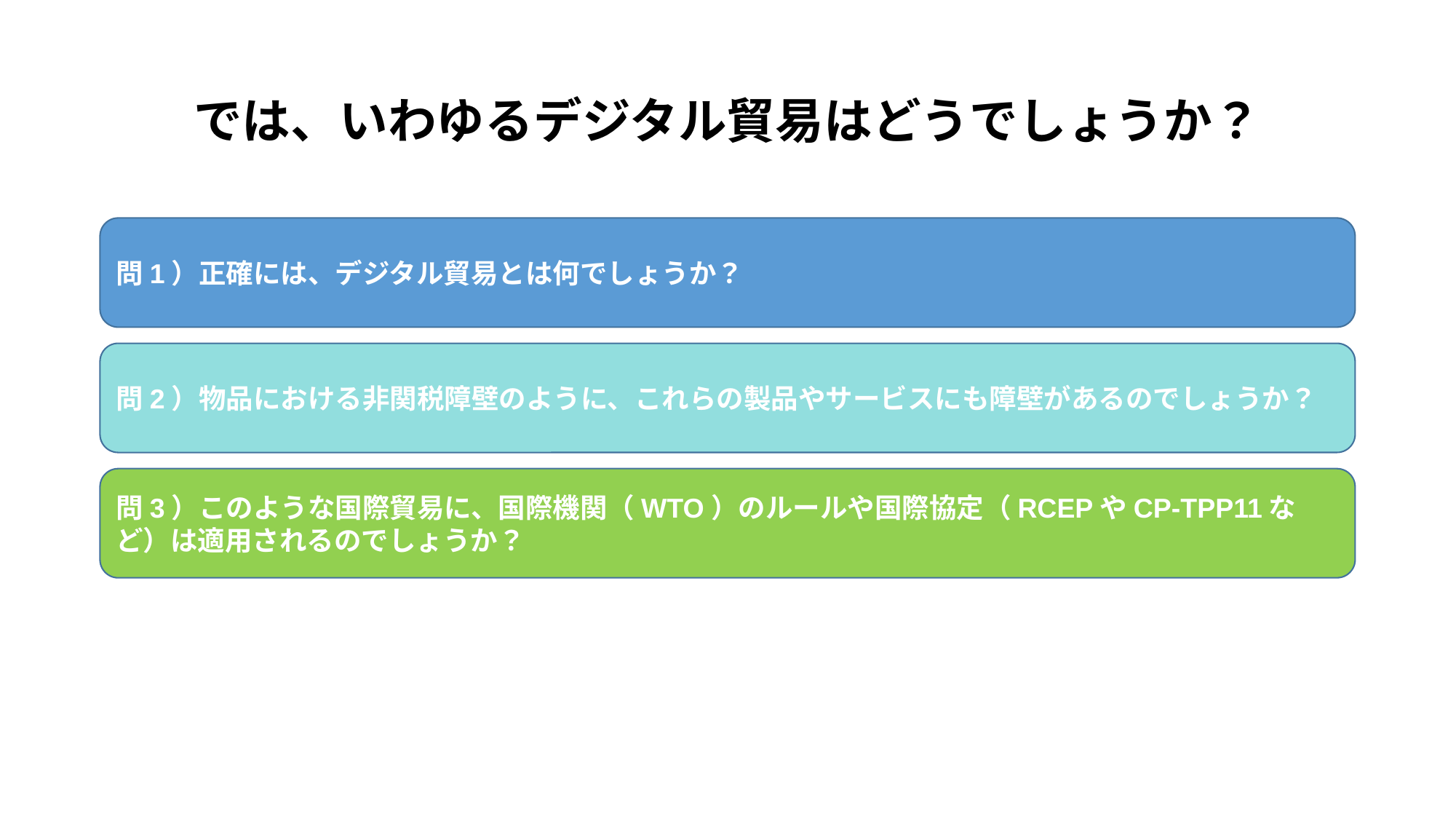

# では、いわゆるデジタル貿易はどうでしょうか？

問1）正確には、デジタル貿易とは何でしょうか？
問2）物品における非関税障壁のように、これらの製品やサービスにも障壁があるのでしょうか？
問3）このような国際貿易に、国際機関（WTO）のルールや国際協定（RCEPやCP-TPP11など）は適用されるのでしょうか？